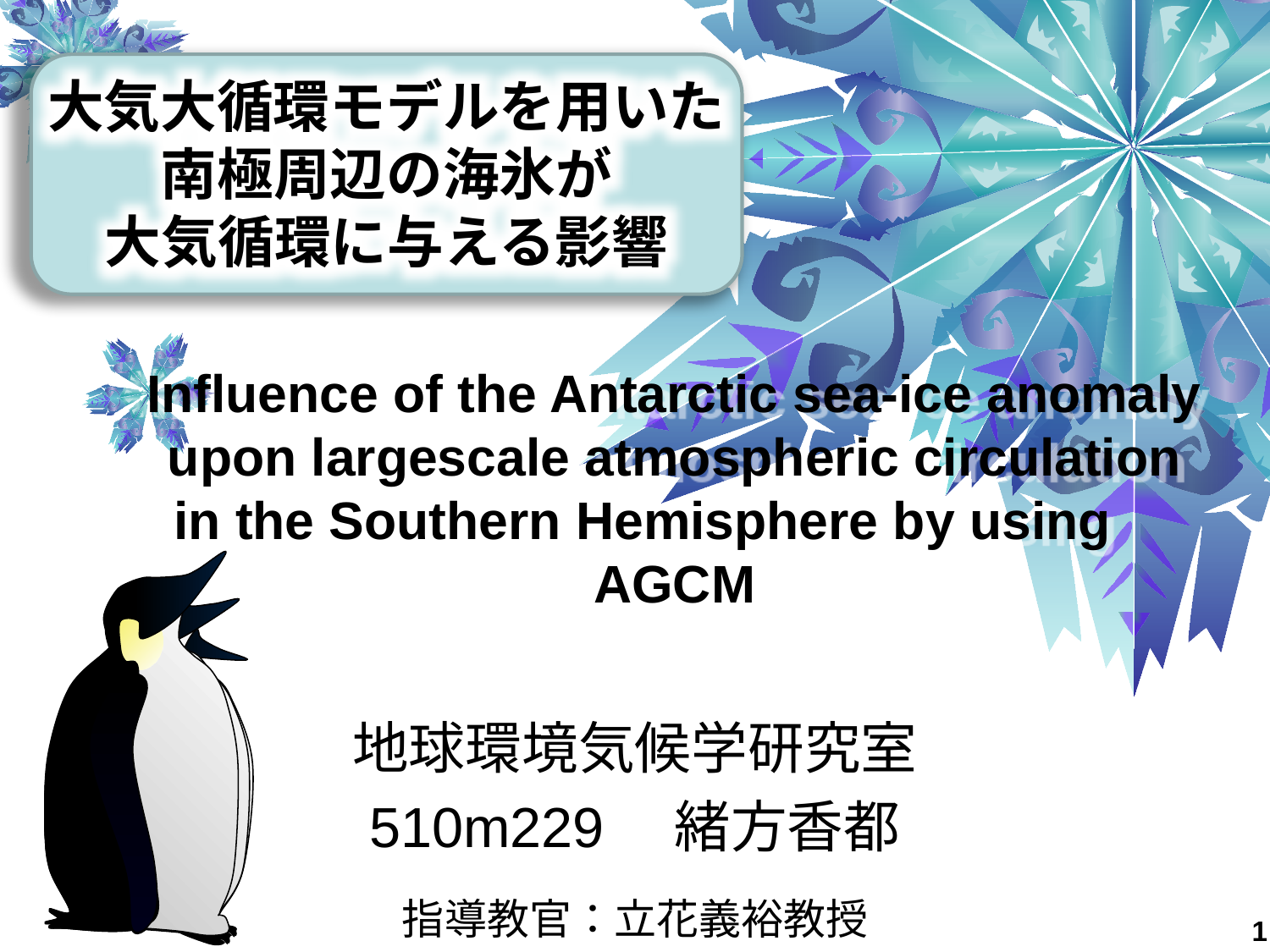

大気大循環モデルを用いた
南極周辺の海氷が
大気循環に与える影響

# Influence of the Antarctic sea-ice anomaly upon largescale atmospheric circulation in the Southern Hemisphere by using　AGCM

地球環境気候学研究室
510m229　緒方香都

指導教官：立花義裕教授
1